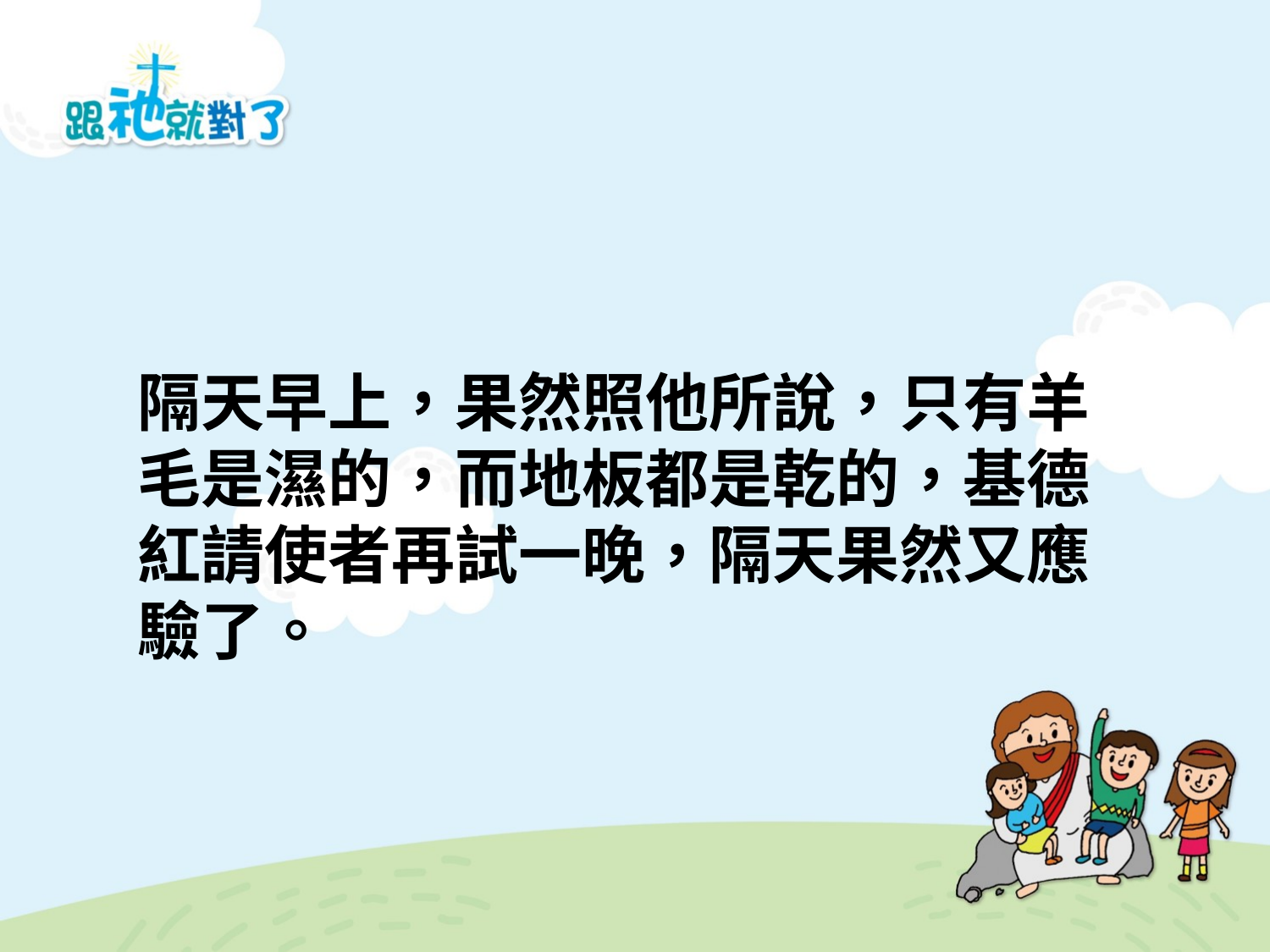

隔天早上，果然照他所說，只有羊毛是濕的，而地板都是乾的，基德紅請使者再試一晚，隔天果然又應驗了。